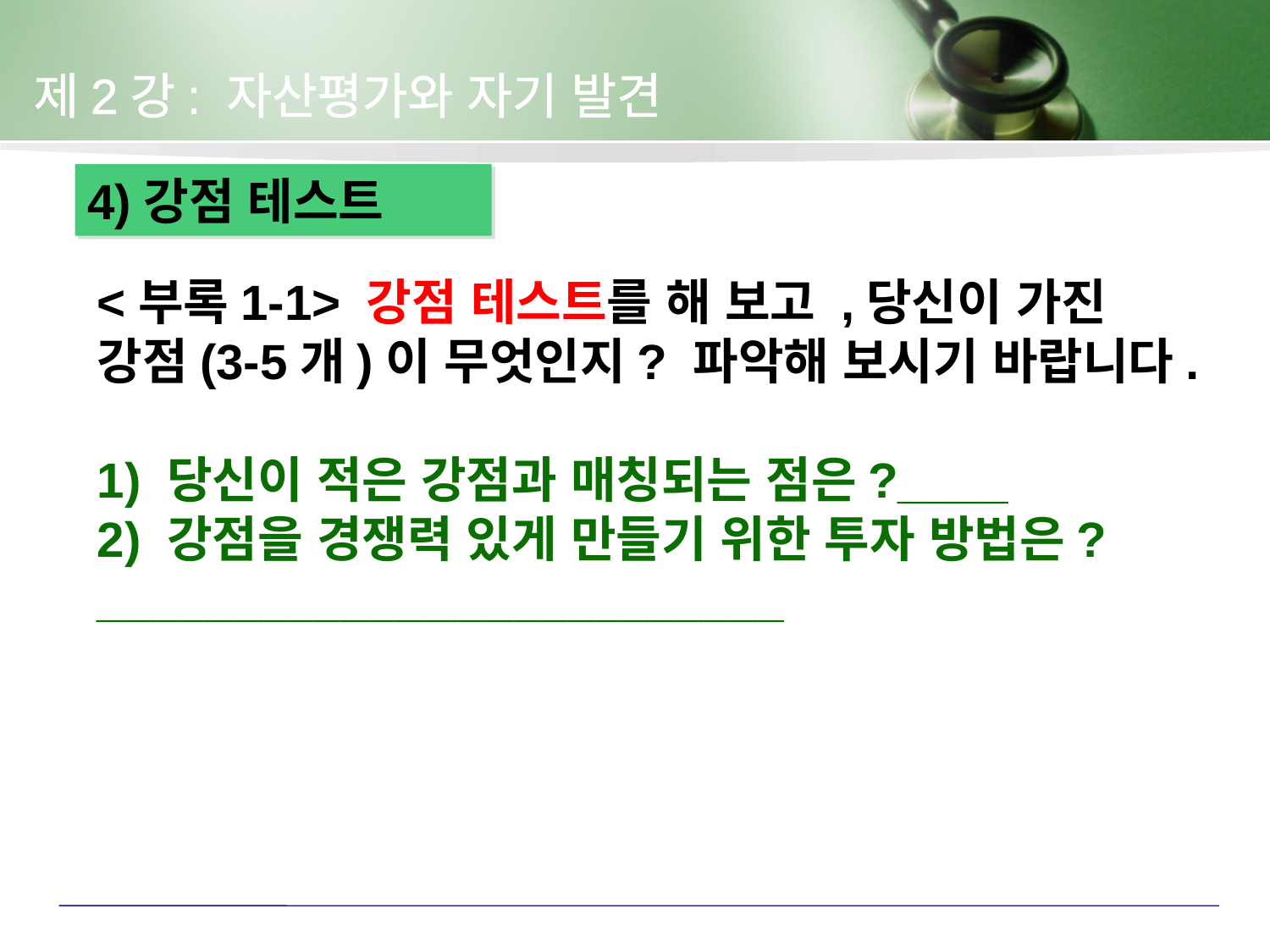

제2강: 자산평가와 자기 발견
4)강점 테스트
<부록1-1> 강점 테스트를 해 보고 ,당신이 가진 강점(3-5개)이 무엇인지? 파악해 보시기 바랍니다.

1) 당신이 적은 강점과 매칭되는 점은?____
2) 강점을 경쟁력 있게 만들기 위한 투자 방법은?
_________________________